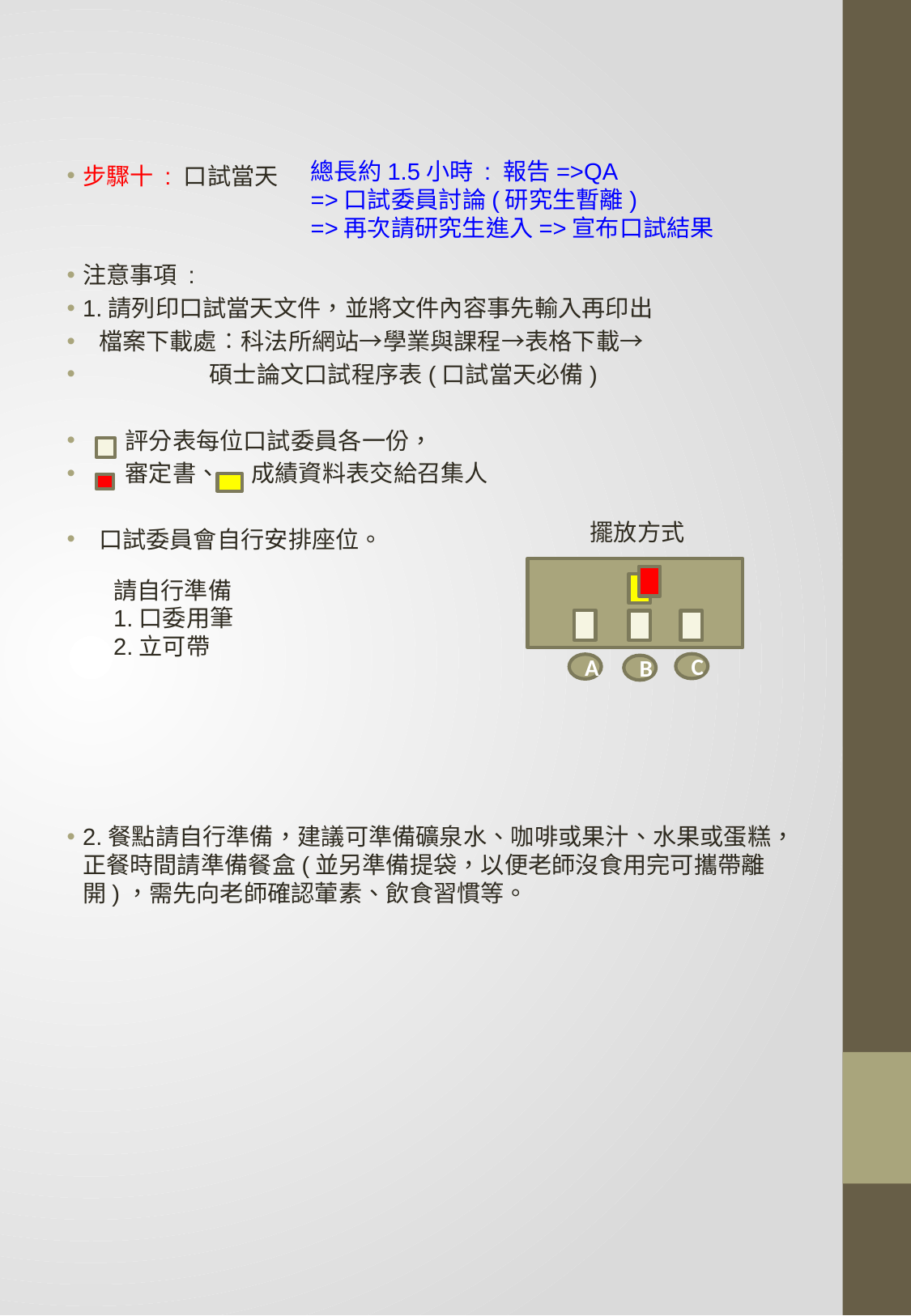

步驟十 : 口試當天

注意事項 :
1.請列印口試當天文件，並將文件內容事先輸入再印出
  檔案下載處︰科法所網站→學業與課程→表格下載→
                       碩士論文口試程序表(口試當天必備)

       評分表每位口試委員各一份，
       審定書、      成績資料表交給召集人

  口試委員會自行安排座位。

2.餐點請自行準備，建議可準備礦泉水、咖啡或果汁、水果或蛋糕，正餐時間請準備餐盒(並另準備提袋，以便老師沒食用完可攜帶離開)，需先向老師確認葷素、飲食習慣等。
總長約1.5小時 : 報告=>QA
=>口試委員討論(研究生暫離)
=>再次請研究生進入=>宣布口試結果

擺放方式

C
A
B
請自行準備
1.口委用筆
2.立可帶